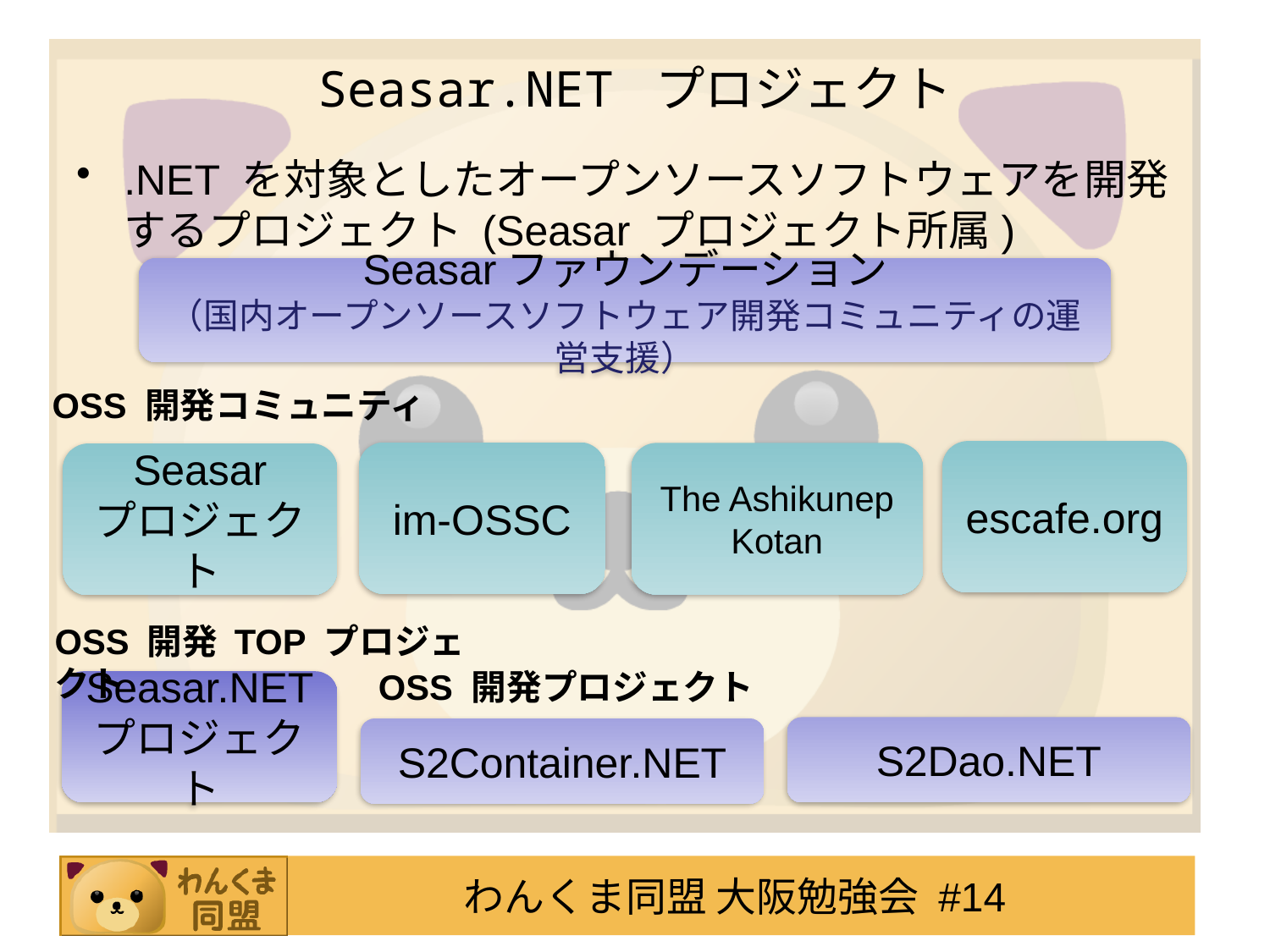

# Seasar.NET プロジェクト
.NET を対象としたオープンソースソフトウェアを開発するプロジェクト (Seasar プロジェクト所属)
Seasarファウンデーション
（国内オープンソースソフトウェア開発コミュニティの運営支援）
OSS 開発コミュニティ
escafe.org
im-OSSC
The Ashikunep Kotan
Seasar
プロジェクト
OSS 開発 TOP プロジェクト
OSS 開発プロジェクト
Seasar.NET プロジェクト
S2Dao.NET
S2Container.NET